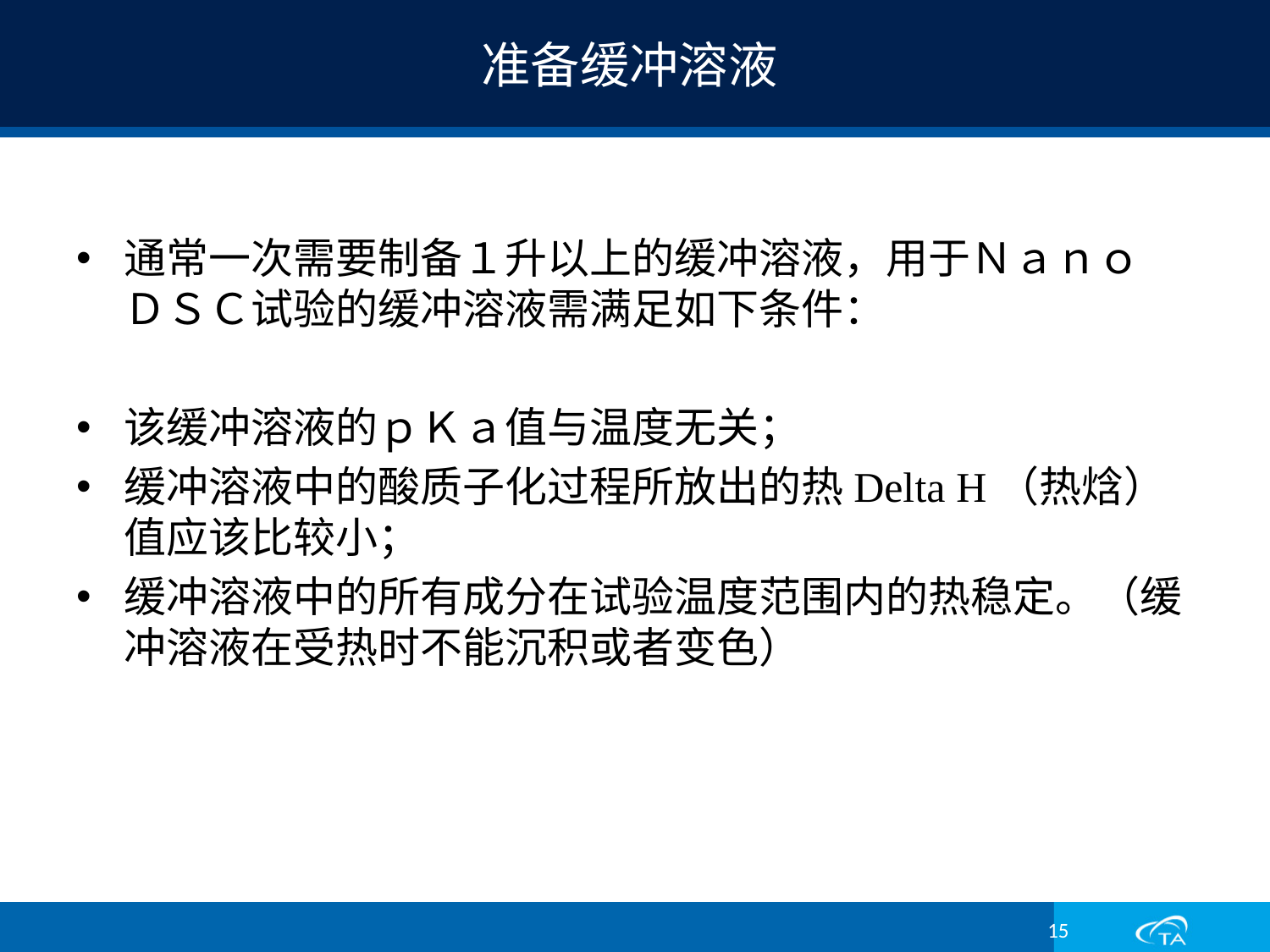

# 准备缓冲溶液

通常一次需要制备１升以上的缓冲溶液，用于Ｎａｎｏ　ＤＳＣ试验的缓冲溶液需满足如下条件：

该缓冲溶液的ｐＫａ值与温度无关；
缓冲溶液中的酸质子化过程所放出的热Delta H（热焓）值应该比较小；
缓冲溶液中的所有成分在试验温度范围内的热稳定。（缓冲溶液在受热时不能沉积或者变色）
15